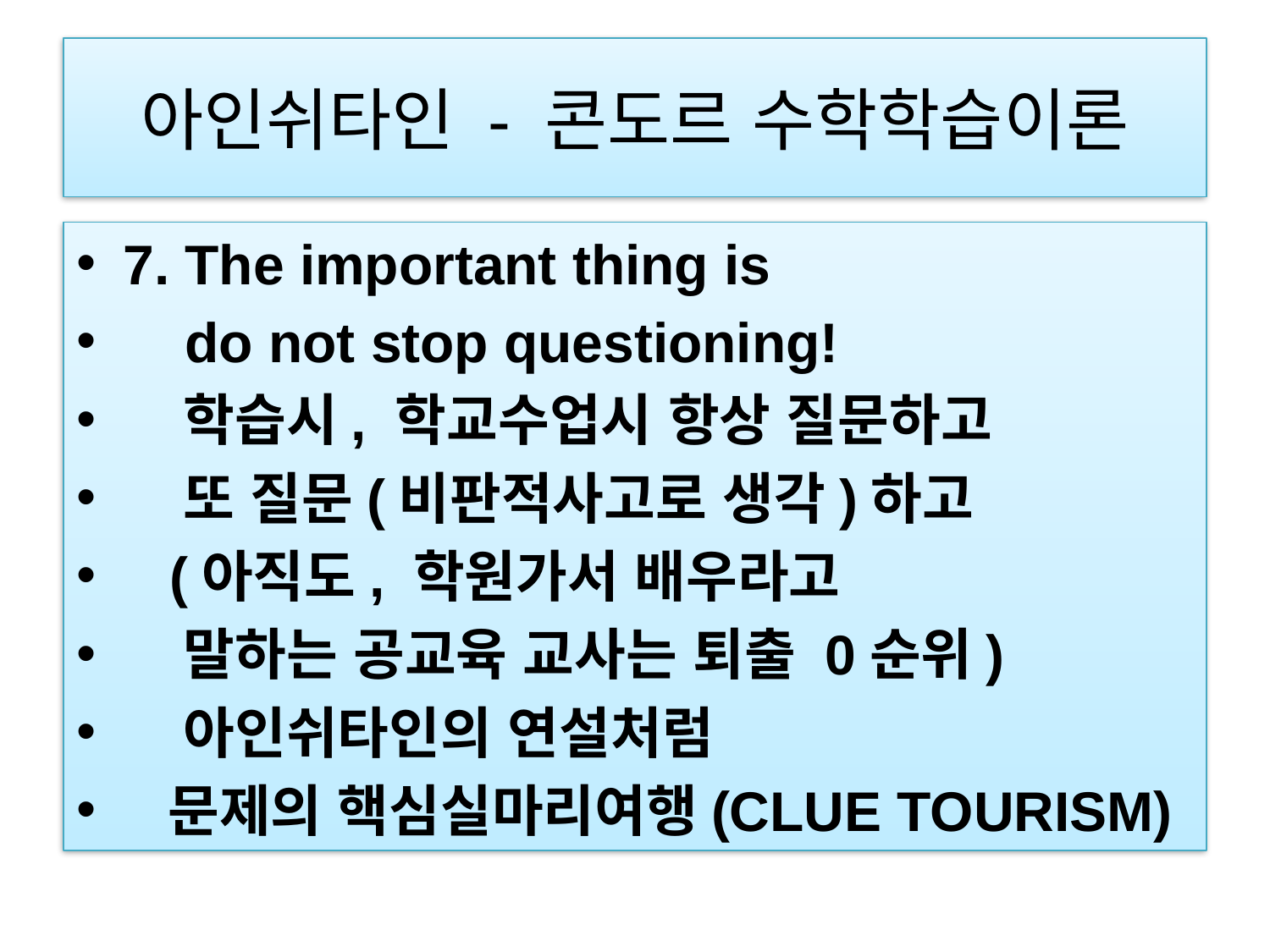

# 아인쉬타인 - 콘도르 수학학습이론
7. The important thing is
    do not stop questioning!
   학습시, 학교수업시 항상 질문하고
   또 질문(비판적사고로 생각)하고
   (아직도, 학원가서 배우라고
   말하는 공교육 교사는 퇴출 0순위)
   아인쉬타인의 연설처럼
  문제의 핵심실마리여행(CLUE TOURISM)